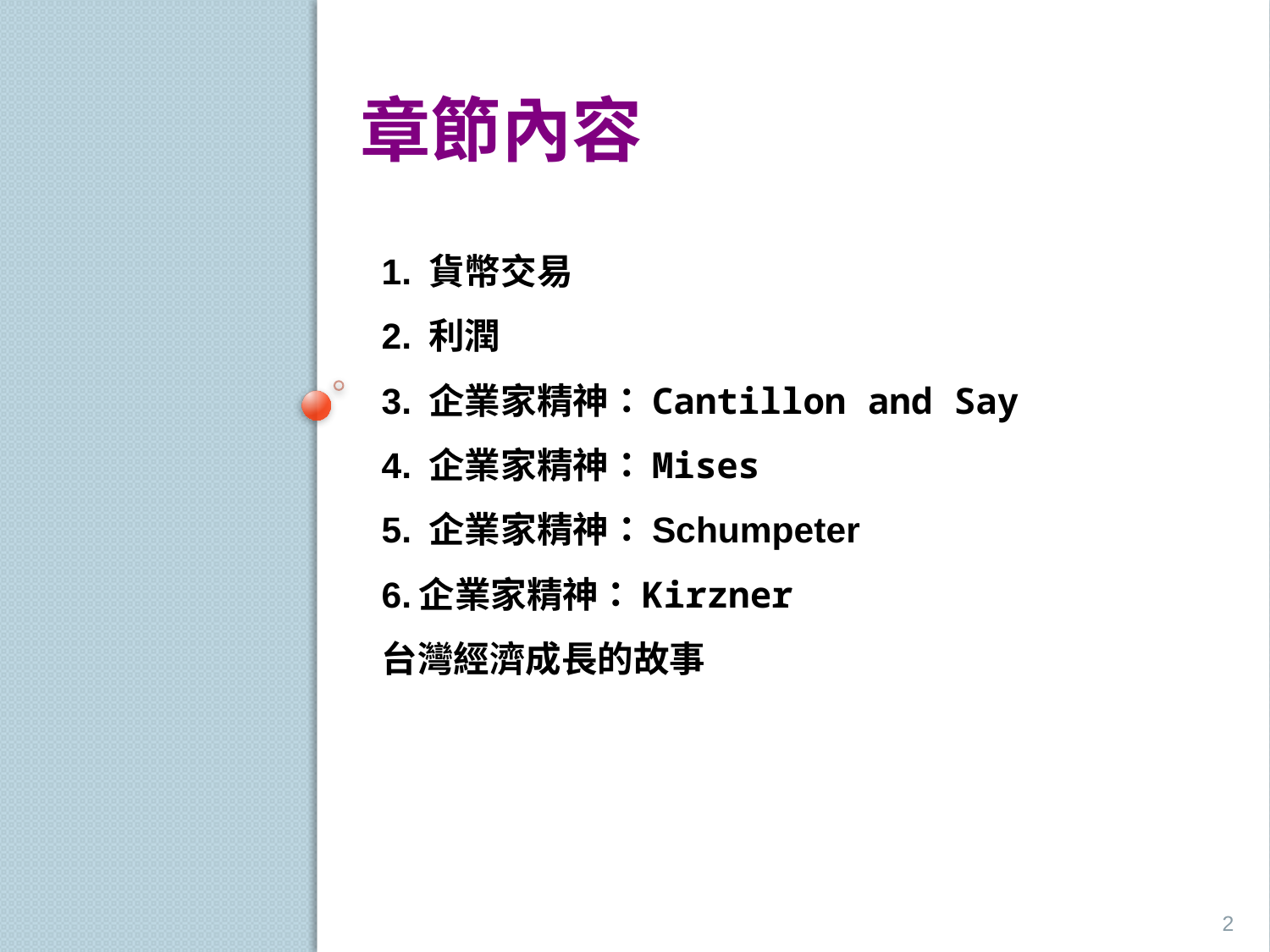

# 章節內容
1. 貨幣交易
2. 利潤
3. 企業家精神：Cantillon and Say
4. 企業家精神：Mises
5. 企業家精神：Schumpeter
6.企業家精神：Kirzner
台灣經濟成長的故事
2